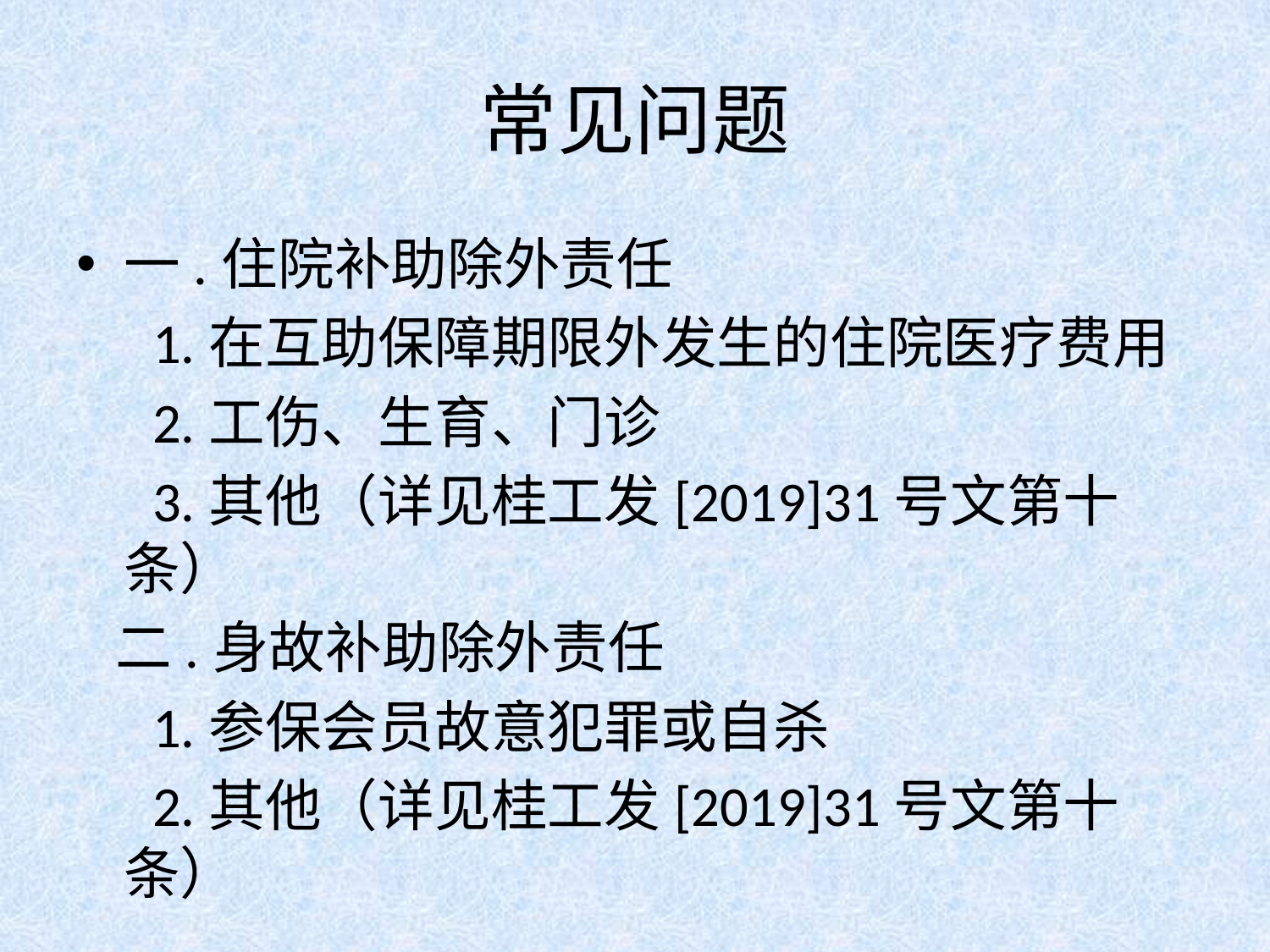

# 常见问题
一.住院补助除外责任
      1.在互助保障期限外发生的住院医疗费用
      2.工伤、生育、门诊
      3.其他（详见桂工发[2019]31号文第十条）
  二.身故补助除外责任
      1.参保会员故意犯罪或自杀
      2.其他（详见桂工发[2019]31号文第十条）